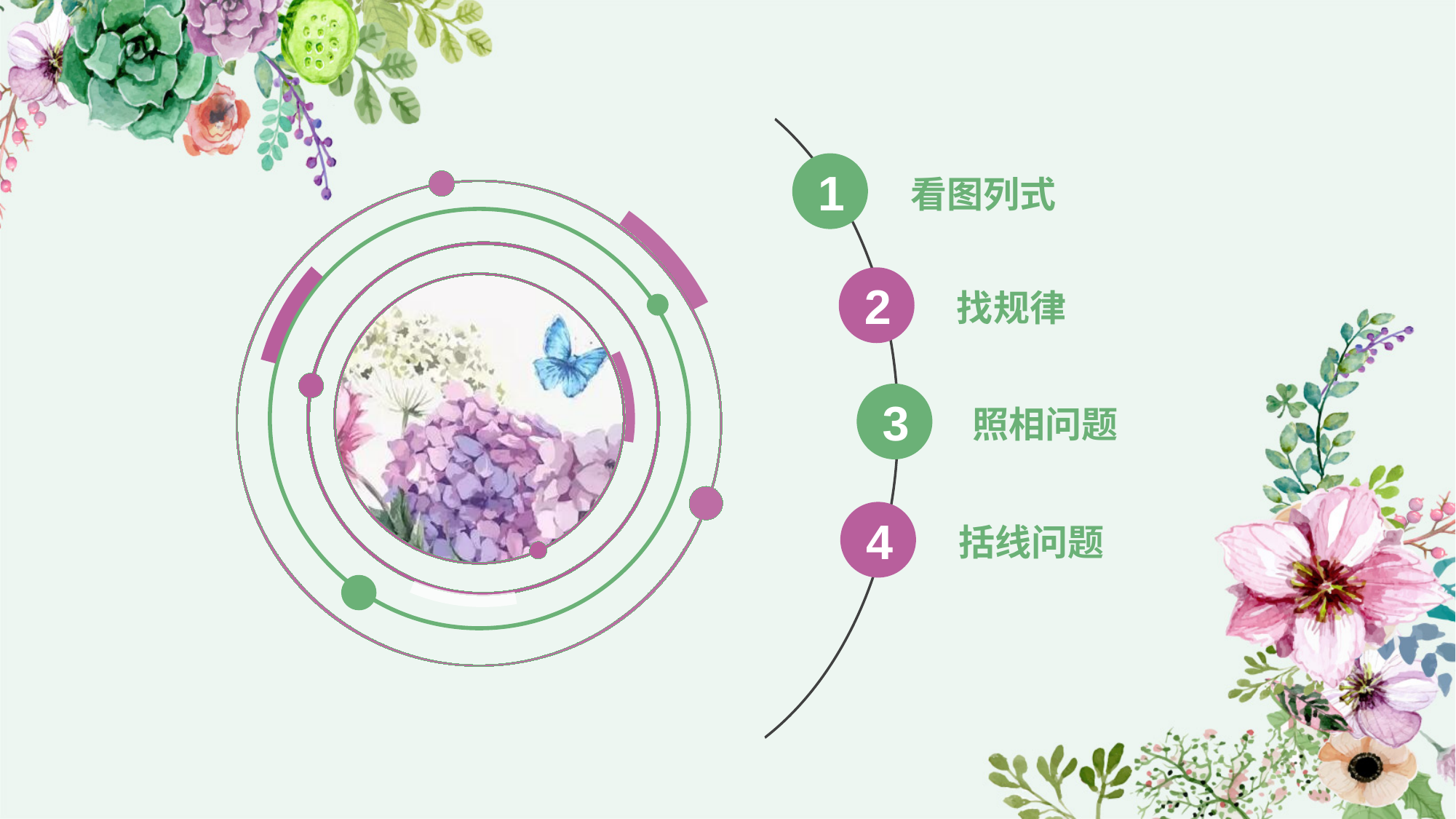

1
看图列式

2
找规律

3
照相问题
4
括线问题